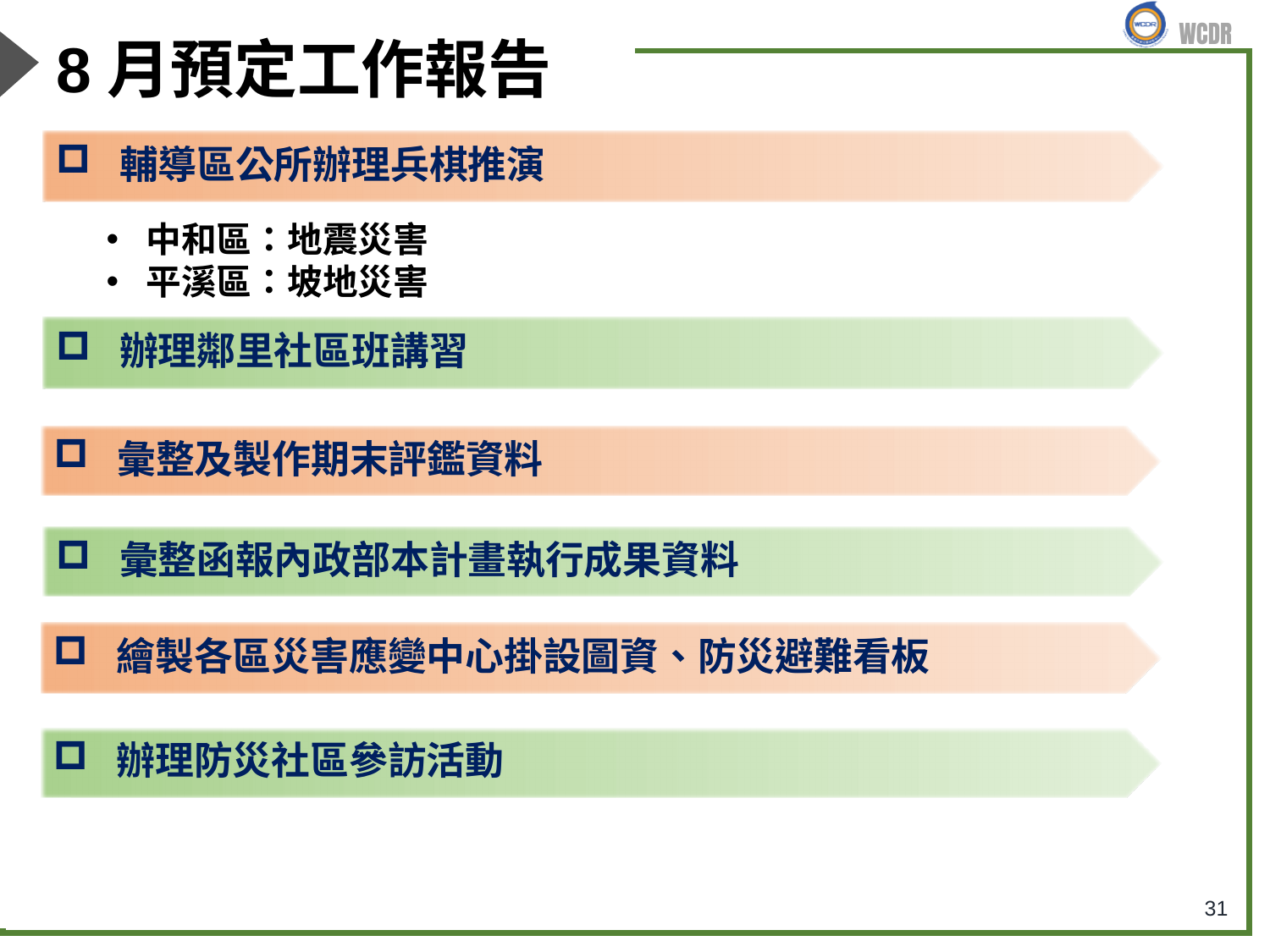

# 8月預定工作報告
輔導區公所辦理兵棋推演
中和區：地震災害
平溪區：坡地災害
辦理鄰里社區班講習
彙整及製作期末評鑑資料
彙整函報內政部本計畫執行成果資料
繪製各區災害應變中心掛設圖資、防災避難看板
辦理防災社區參訪活動
31